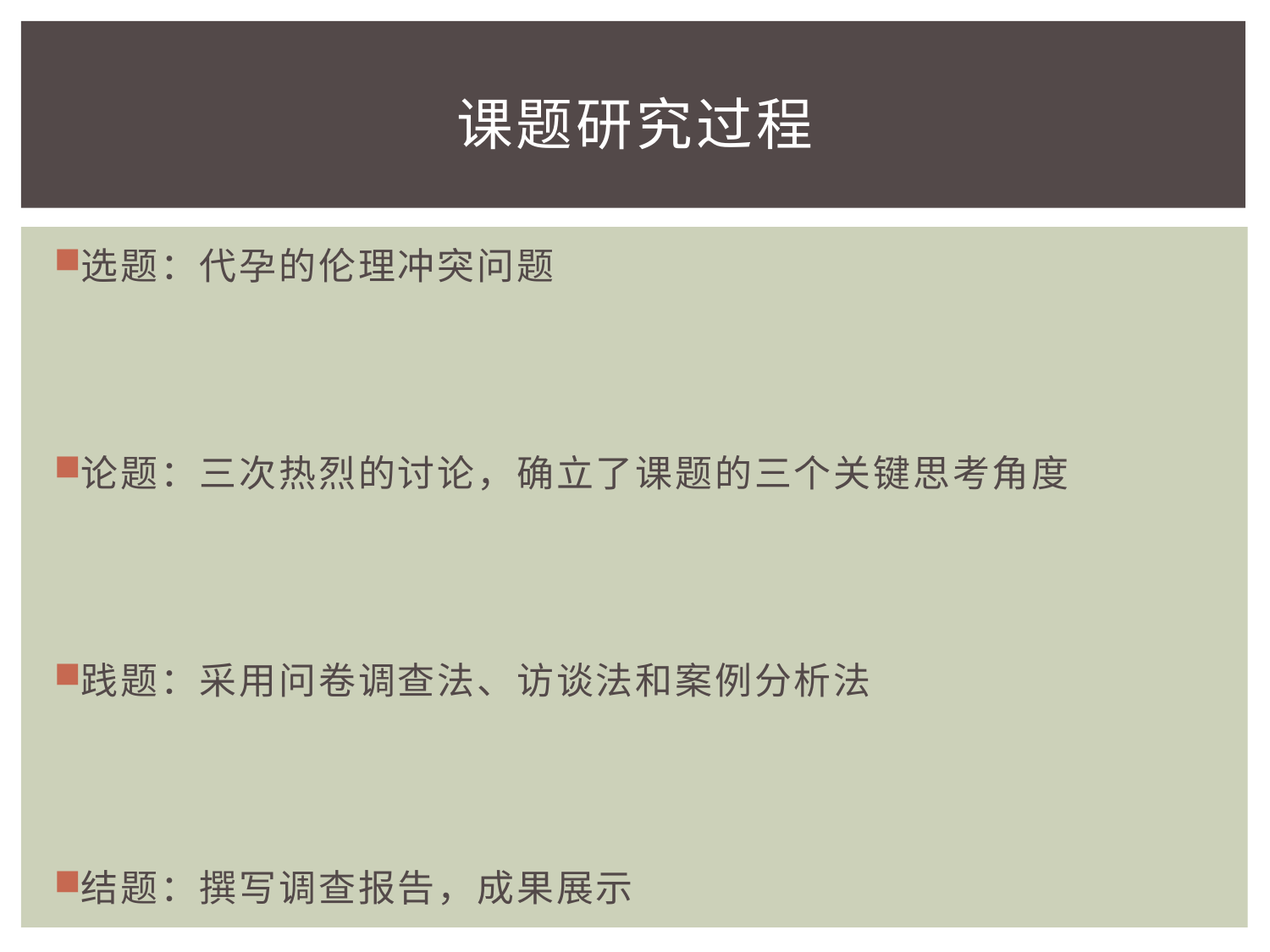

# 课题研究过程
选题：代孕的伦理冲突问题

论题：三次热烈的讨论，确立了课题的三个关键思考角度

践题：采用问卷调查法、访谈法和案例分析法

结题：撰写调查报告，成果展示